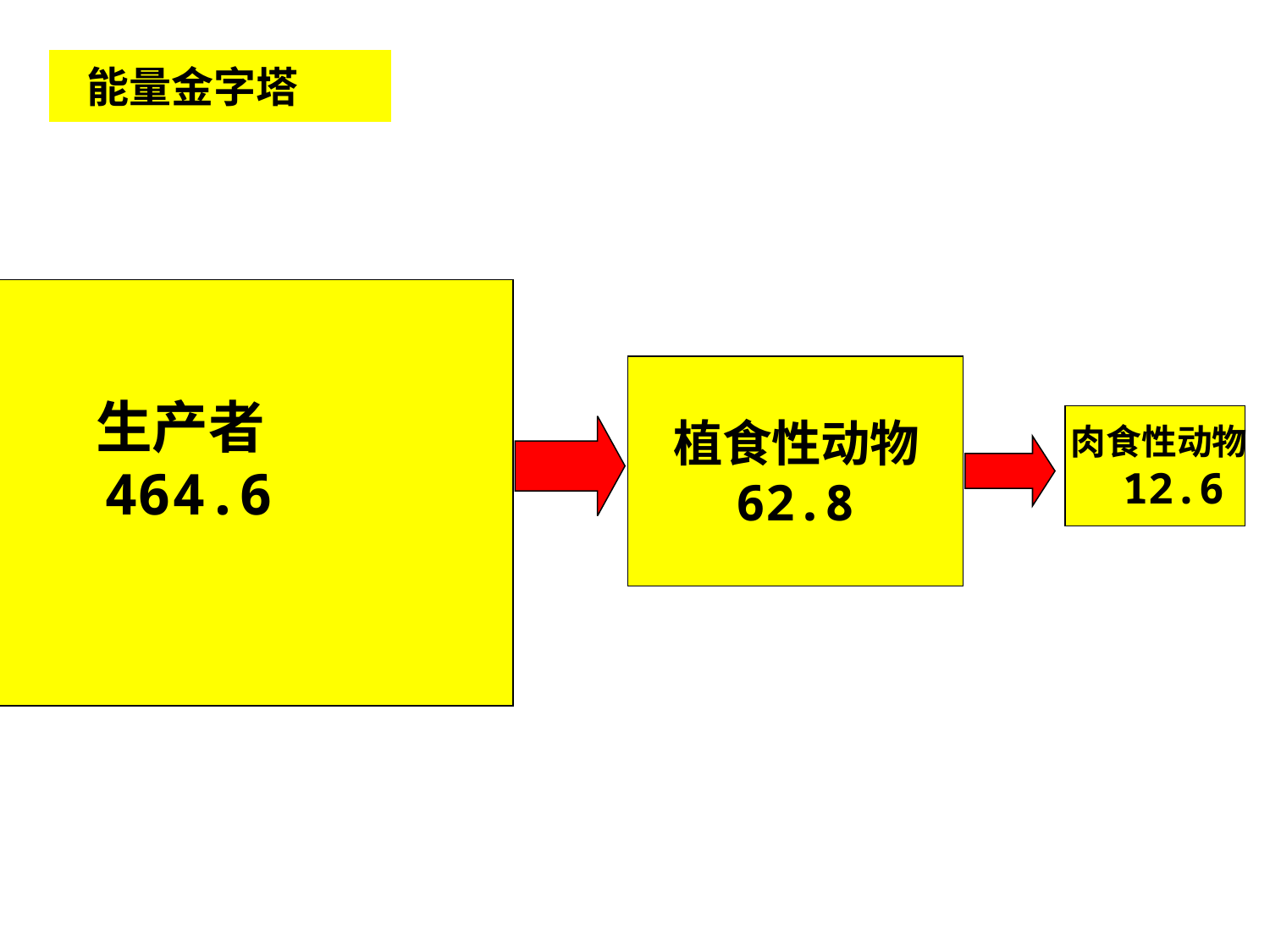

能量金字塔
        生产者
        464.6

     植食性动物
  62.8
    肉食性动物
    12.6